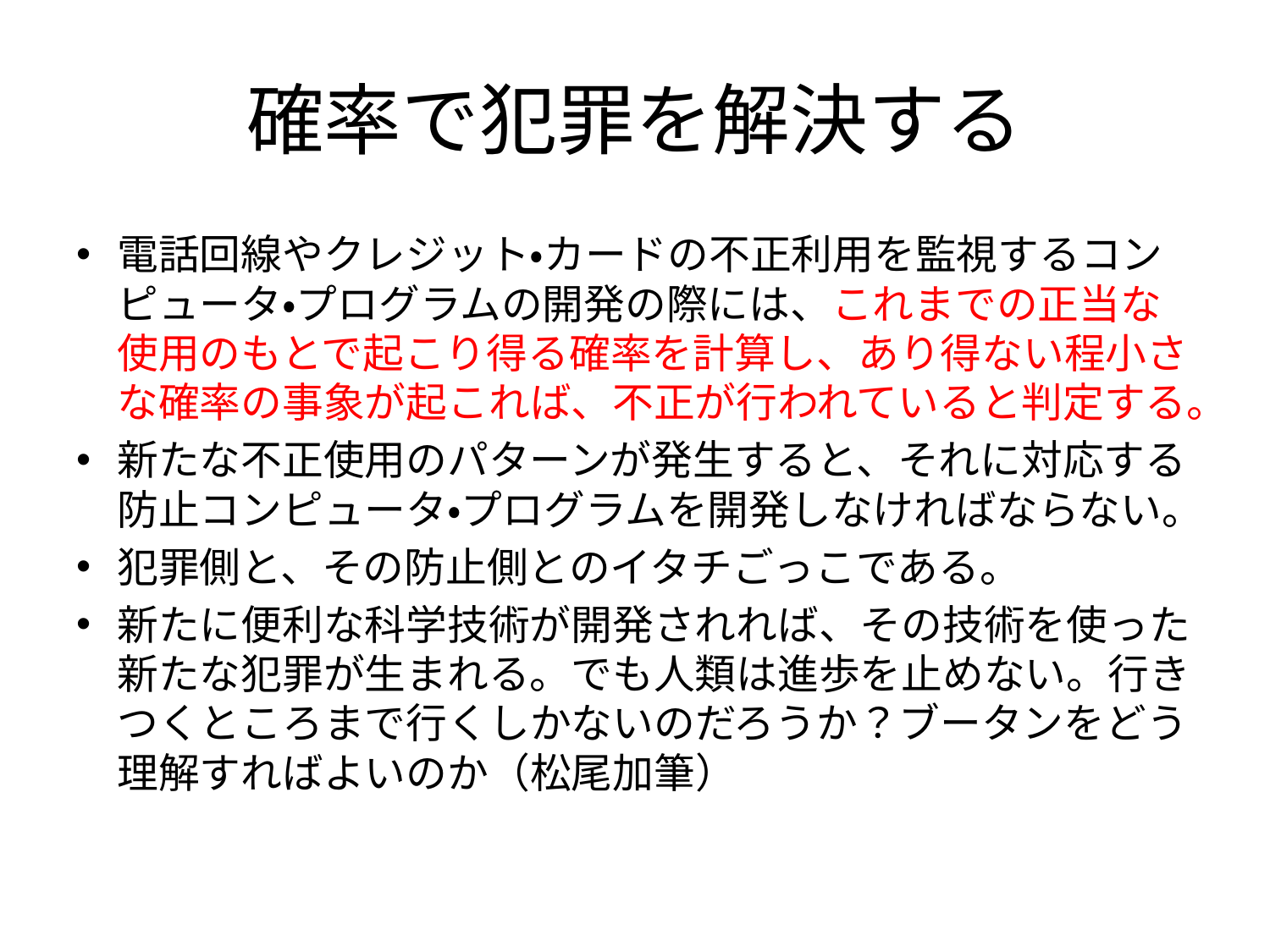

# 確率で犯罪を解決する
電話回線やクレジット・カードの不正利用を監視するコンピュータ・プログラムの開発の際には、これまでの正当な使用のもとで起こり得る確率を計算し、あり得ない程小さな確率の事象が起これば、不正が行われていると判定する。
新たな不正使用のパターンが発生すると、それに対応する防止コンピュータ・プログラムを開発しなければならない。
犯罪側と、その防止側とのイタチごっこである。
新たに便利な科学技術が開発されれば、その技術を使った新たな犯罪が生まれる。でも人類は進歩を止めない。行きつくところまで行くしかないのだろうか？ブータンをどう理解すればよいのか（松尾加筆）